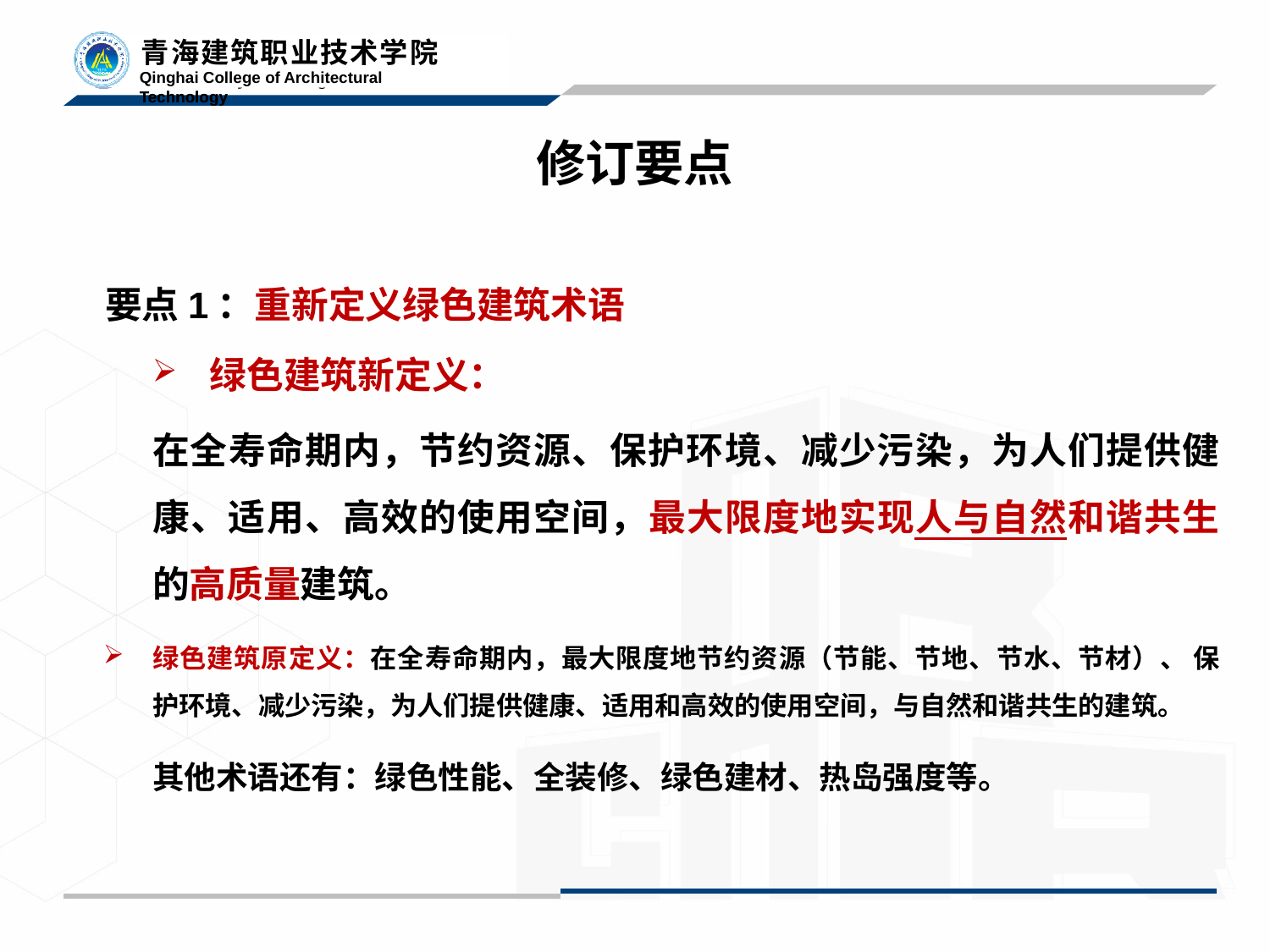

# 修订要点
要点1：重新定义绿色建筑术语
绿色建筑新定义：
在全寿命期内，节约资源、保护环境、减少污染，为人们提供健 康、适用、高效的使用空间，最大限度地实现人与自然和谐共生 的高质量建筑。
绿色建筑原定义：在全寿命期内，最大限度地节约资源（节能、节地、节水、节材）、 保护环境、减少污染，为人们提供健康、适用和高效的使用空间，与自然和谐共生的建筑。

其他术语还有：绿色性能、全装修、绿色建材、热岛强度等。